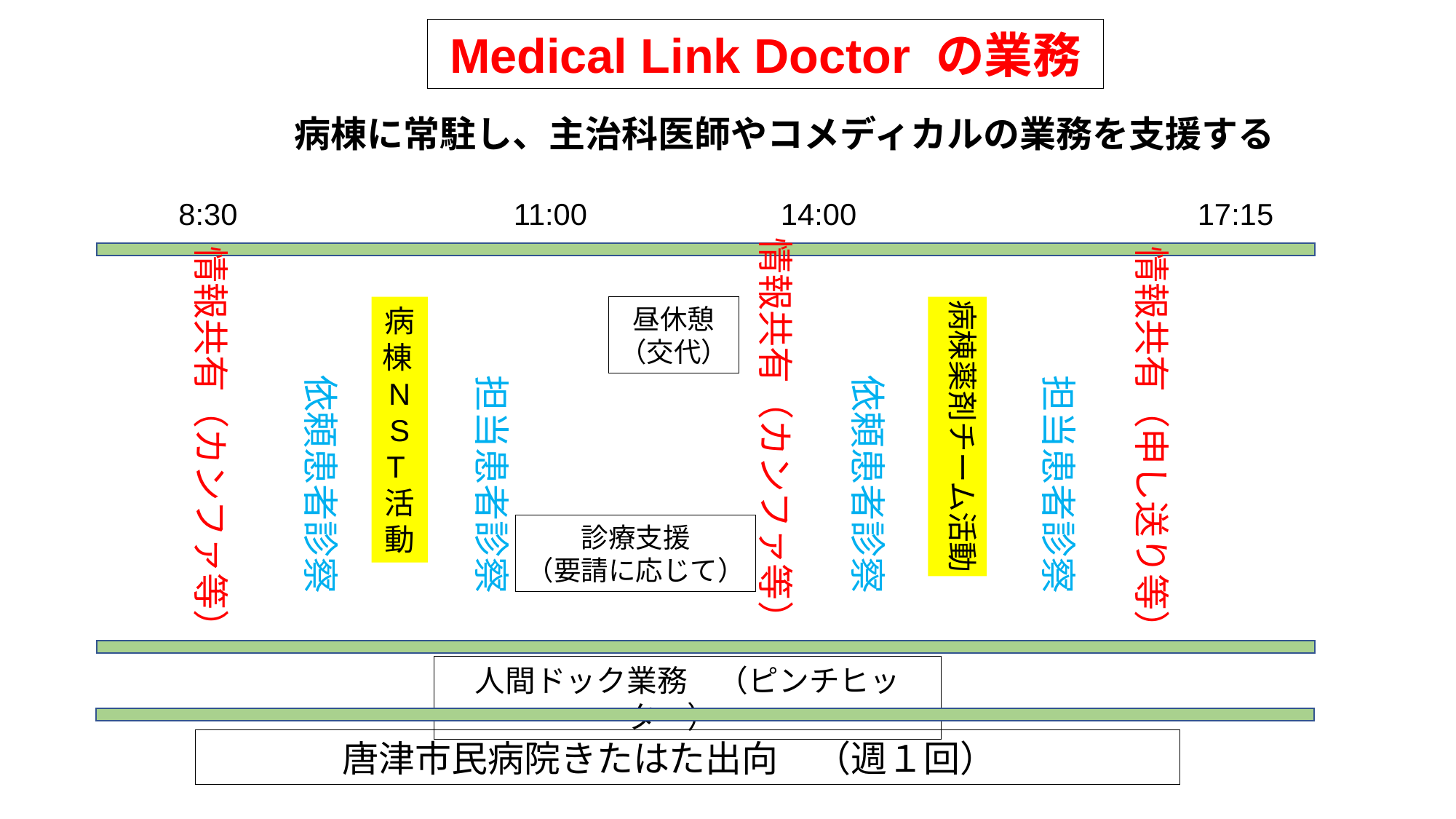

Medical Link Doctor の業務
病棟に常駐し、主治科医師やコメディカルの業務を支援する
8:30
11:00
14:00
17:15

情報共有（カンファ等）
情報共有（申し送り等）
情報共有（カンファ等）
病棟NST活動
昼休憩
（交代）
病棟薬剤チーム活動
担当患者診察
担当患者診察
依頼患者診察
依頼患者診察
診療支援
（要請に応じて）

人間ドック業務　（ピンチヒッター）

唐津市民病院きたはた出向　（週１回）